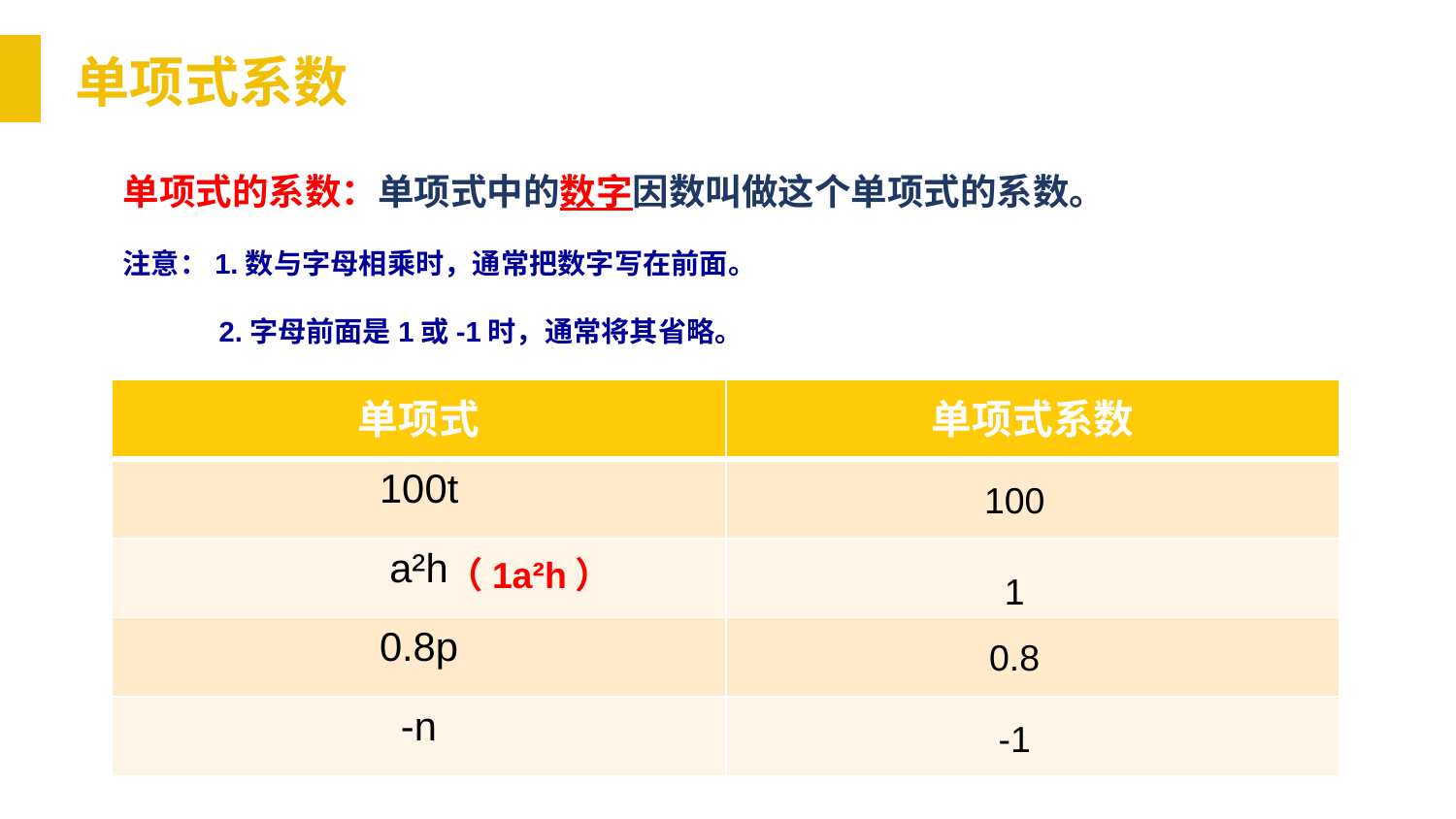

单项式系数
单项式的系数：单项式中的数字因数叫做这个单项式的系数。
注意：1.数与字母相乘时，通常把数字写在前面。
            2.字母前面是1或-1时，通常将其省略。
| 单项式 | 单项式系数 |
| --- | --- |
| 100t |  |
| a²h |  |
| 0.8p |  |
| -n |  |
100
（1a²h）
1
0.8
-1